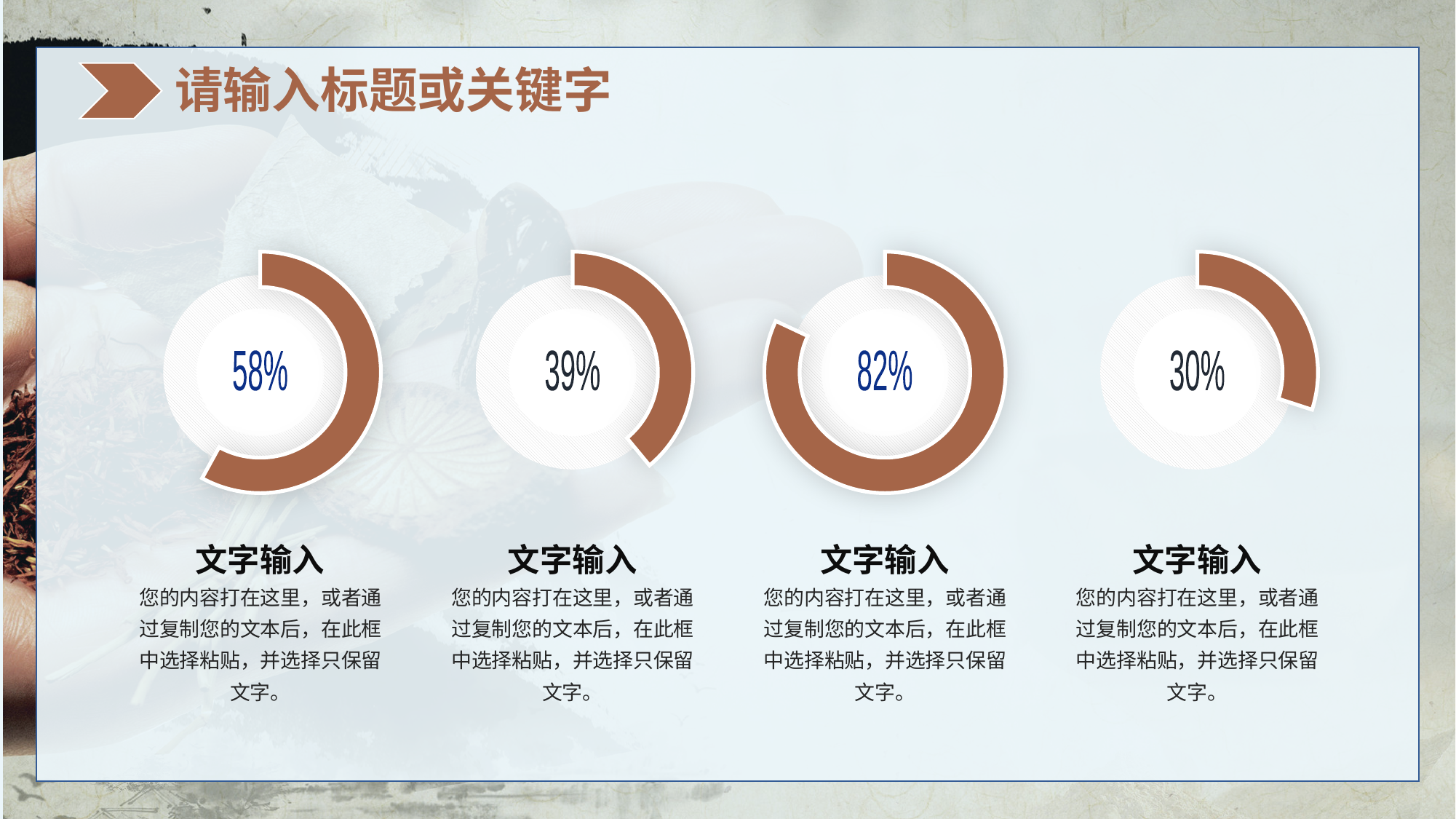

请输入标题或关键字

58%
文字输入
您的内容打在这里，或者通过复制您的文本后，在此框中选择粘贴，并选择只保留文字。

39%
文字输入
您的内容打在这里，或者通过复制您的文本后，在此框中选择粘贴，并选择只保留文字。

82%
文字输入
您的内容打在这里，或者通过复制您的文本后，在此框中选择粘贴，并选择只保留文字。

30%
文字输入
您的内容打在这里，或者通过复制您的文本后，在此框中选择粘贴，并选择只保留文字。